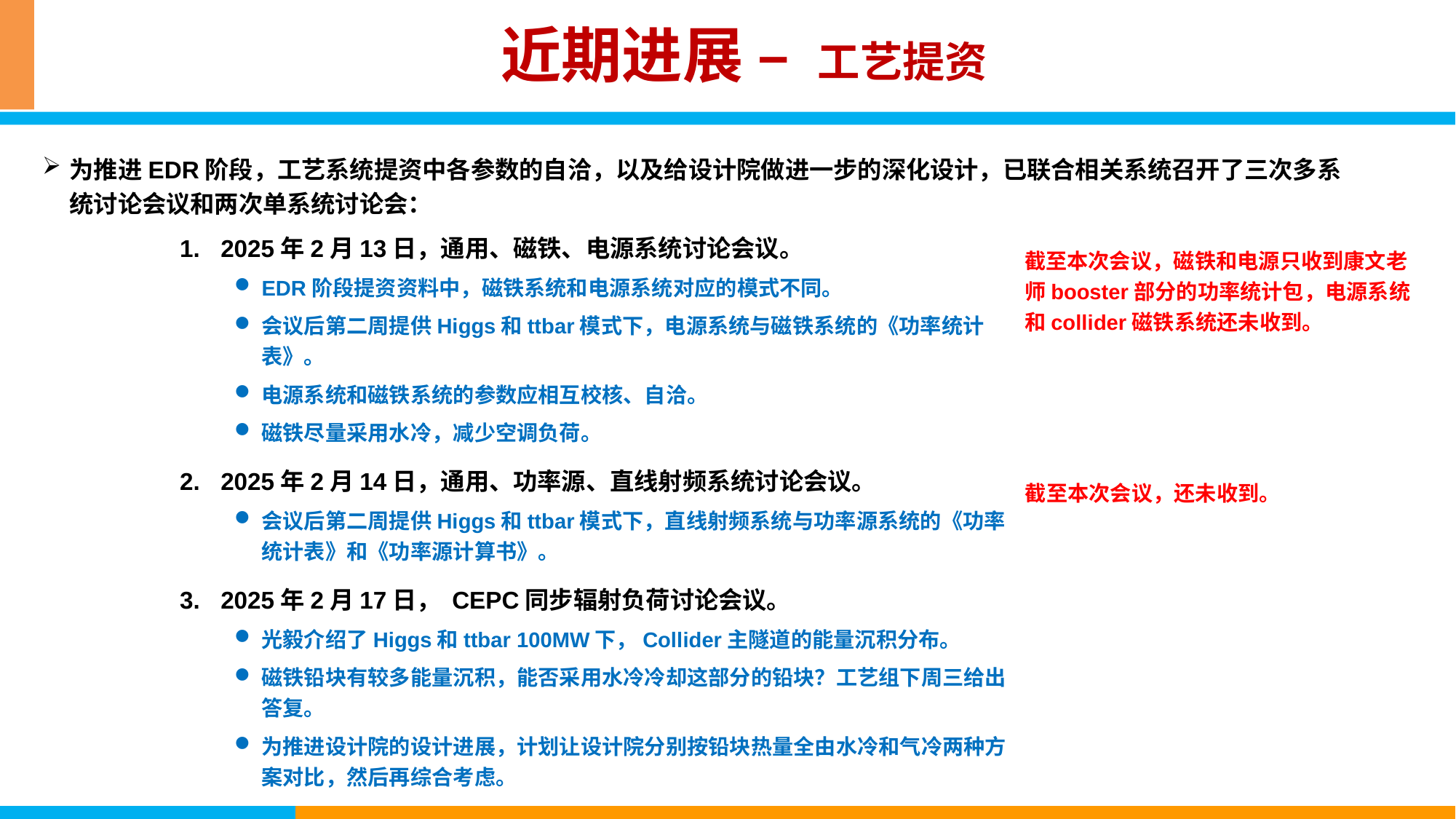

近期进展 –  工艺提资
为推进EDR阶段，工艺系统提资中各参数的自洽，以及给设计院做进一步的深化设计，已联合相关系统召开了三次多系统讨论会议和两次单系统讨论会：
2025年2月13日，通用、磁铁、电源系统讨论会议。
EDR阶段提资资料中，磁铁系统和电源系统对应的模式不同。
会议后第二周提供Higgs和ttbar模式下，电源系统与磁铁系统的《功率统计表》。
电源系统和磁铁系统的参数应相互校核、自洽。
磁铁尽量采用水冷，减少空调负荷。
2025年2月14日，通用、功率源、直线射频系统讨论会议。
会议后第二周提供Higgs和ttbar模式下，直线射频系统与功率源系统的《功率统计表》和《功率源计算书》。
2025年2月17日， CEPC同步辐射负荷讨论会议。
光毅介绍了Higgs和ttbar 100MW下，Collider主隧道的能量沉积分布。
磁铁铅块有较多能量沉积，能否采用水冷冷却这部分的铅块？工艺组下周三给出答复。
为推进设计院的设计进展，计划让设计院分别按铅块热量全由水冷和气冷两种方案对比，然后再综合考虑。

截至本次会议，磁铁和电源只收到康文老师booster部分的功率统计包，电源系统和collider磁铁系统还未收到。

截至本次会议，还未收到。